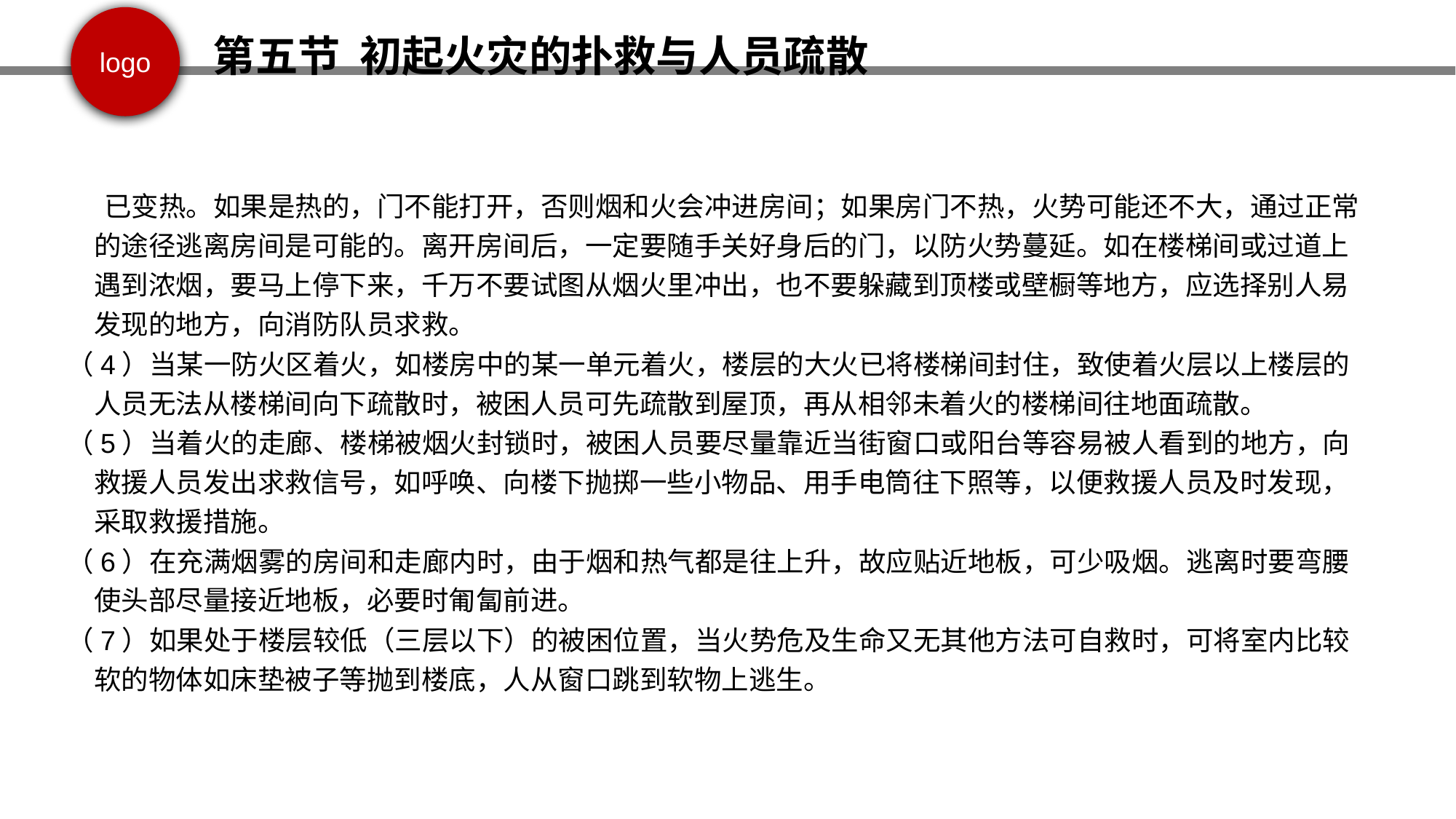

第五节  初起火灾的扑救与人员疏散
     已变热。如果是热的，门不能打开，否则烟和火会冲进房间；如果房门不热，火势可能还不大，通过正常的途径逃离房间是可能的。离开房间后，一定要随手关好身后的门，以防火势蔓延。如在楼梯间或过道上遇到浓烟，要马上停下来，千万不要试图从烟火里冲出，也不要躲藏到顶楼或壁橱等地方，应选择别人易发现的地方，向消防队员求救。
（4）当某一防火区着火，如楼房中的某一单元着火，楼层的大火已将楼梯间封住，致使着火层以上楼层的人员无法从楼梯间向下疏散时，被困人员可先疏散到屋顶，再从相邻未着火的楼梯间往地面疏散。
（5）当着火的走廊、楼梯被烟火封锁时，被困人员要尽量靠近当街窗口或阳台等容易被人看到的地方，向救援人员发出求救信号，如呼唤、向楼下抛掷一些小物品、用手电筒往下照等，以便救援人员及时发现，采取救援措施。
（6）在充满烟雾的房间和走廊内时，由于烟和热气都是往上升，故应贴近地板，可少吸烟。逃离时要弯腰使头部尽量接近地板，必要时匍匐前进。
（7）如果处于楼层较低（三层以下）的被困位置，当火势危及生命又无其他方法可自救时，可将室内比较软的物体如床垫被子等抛到楼底，人从窗口跳到软物上逃生。